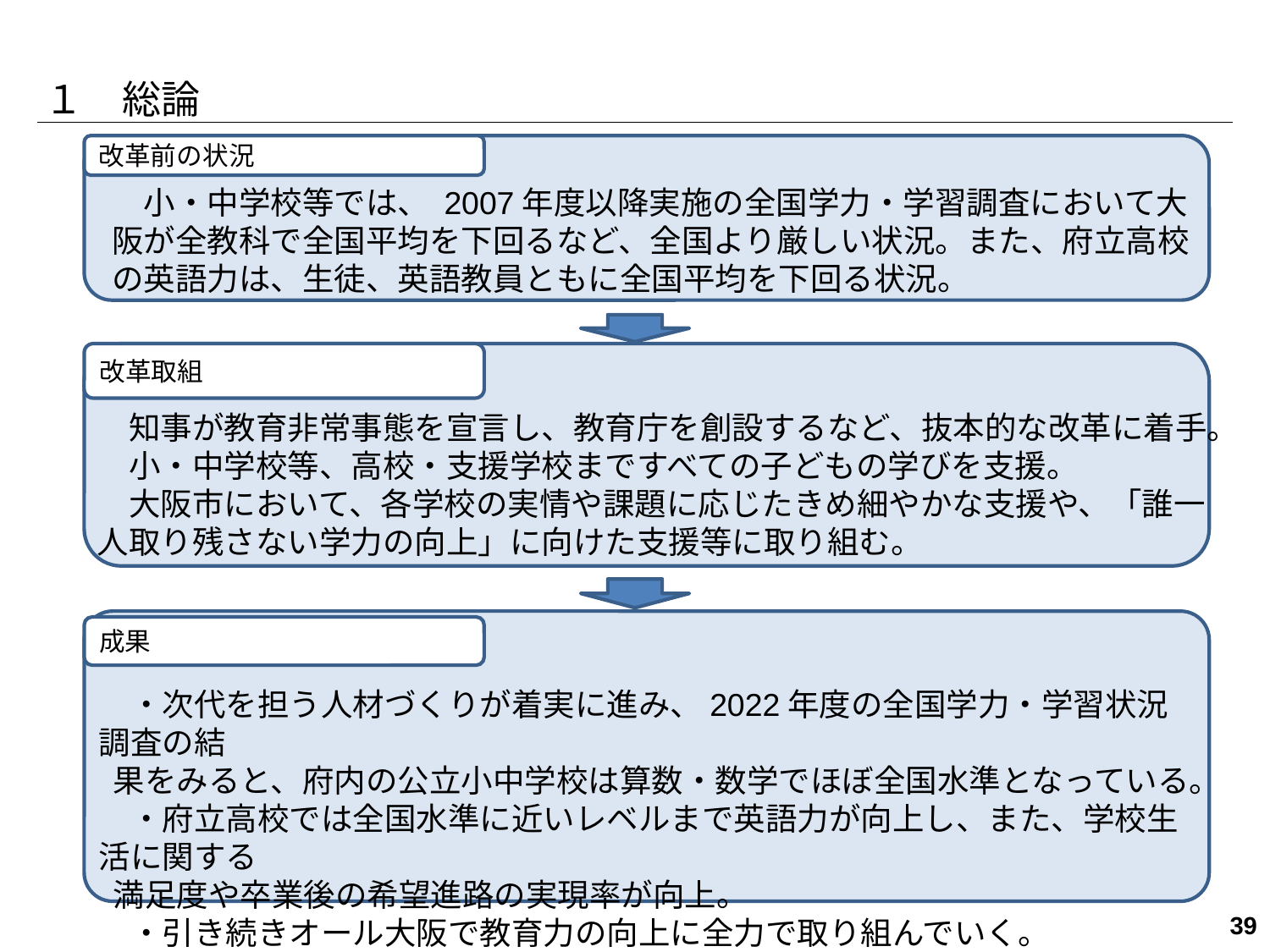

１　総論

改革前の状況
　小・中学校等では、 2007年度以降実施の全国学力・学習調査において大阪が全教科で全国平均を下回るなど、全国より厳しい状況。また、府立高校の英語力は、生徒、英語教員ともに全国平均を下回る状況。

改革取組

　知事が教育非常事態を宣言し、教育庁を創設するなど、抜本的な改革に着手。
　小・中学校等、高校・支援学校まですべての子どもの学びを支援。
　大阪市において、各学校の実情や課題に応じたきめ細やかな支援や、「誰一人取り残さない学力の向上」に向けた支援等に取り組む。

成果
　・次代を担う人材づくりが着実に進み、2022年度の全国学力・学習状況調査の結　　　
  果をみると、府内の公立小中学校は算数・数学でほぼ全国水準となっている。
　・府立高校では全国水準に近いレベルまで英語力が向上し、また、学校生活に関する
  満足度や卒業後の希望進路の実現率が向上。
　・引き続きオール大阪で教育力の向上に全力で取り組んでいく。

39